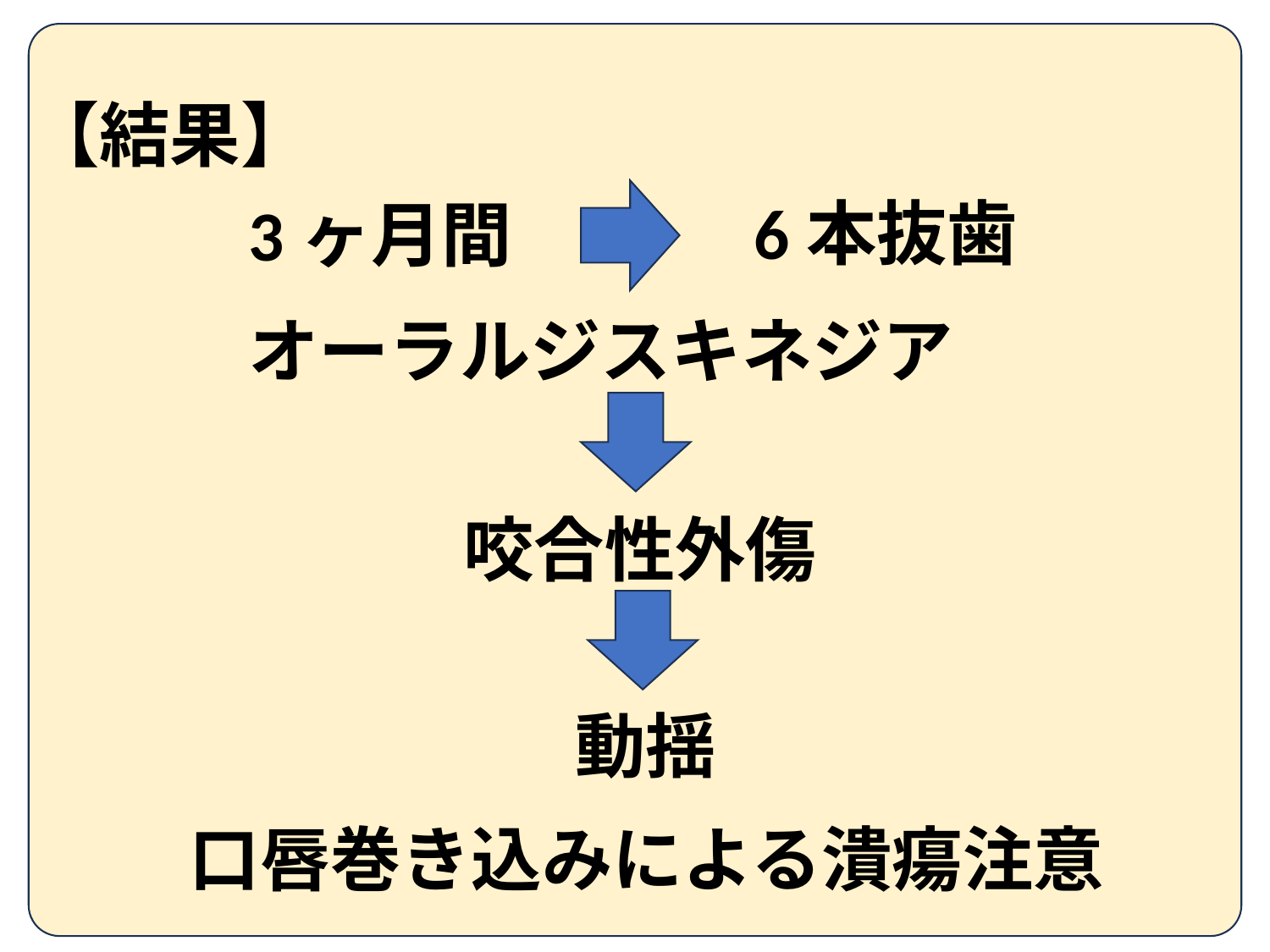

【結果】

6本抜歯
3ヶ月間
オーラルジスキネジア

咬合性外傷

動揺
口唇巻き込みによる潰瘍注意